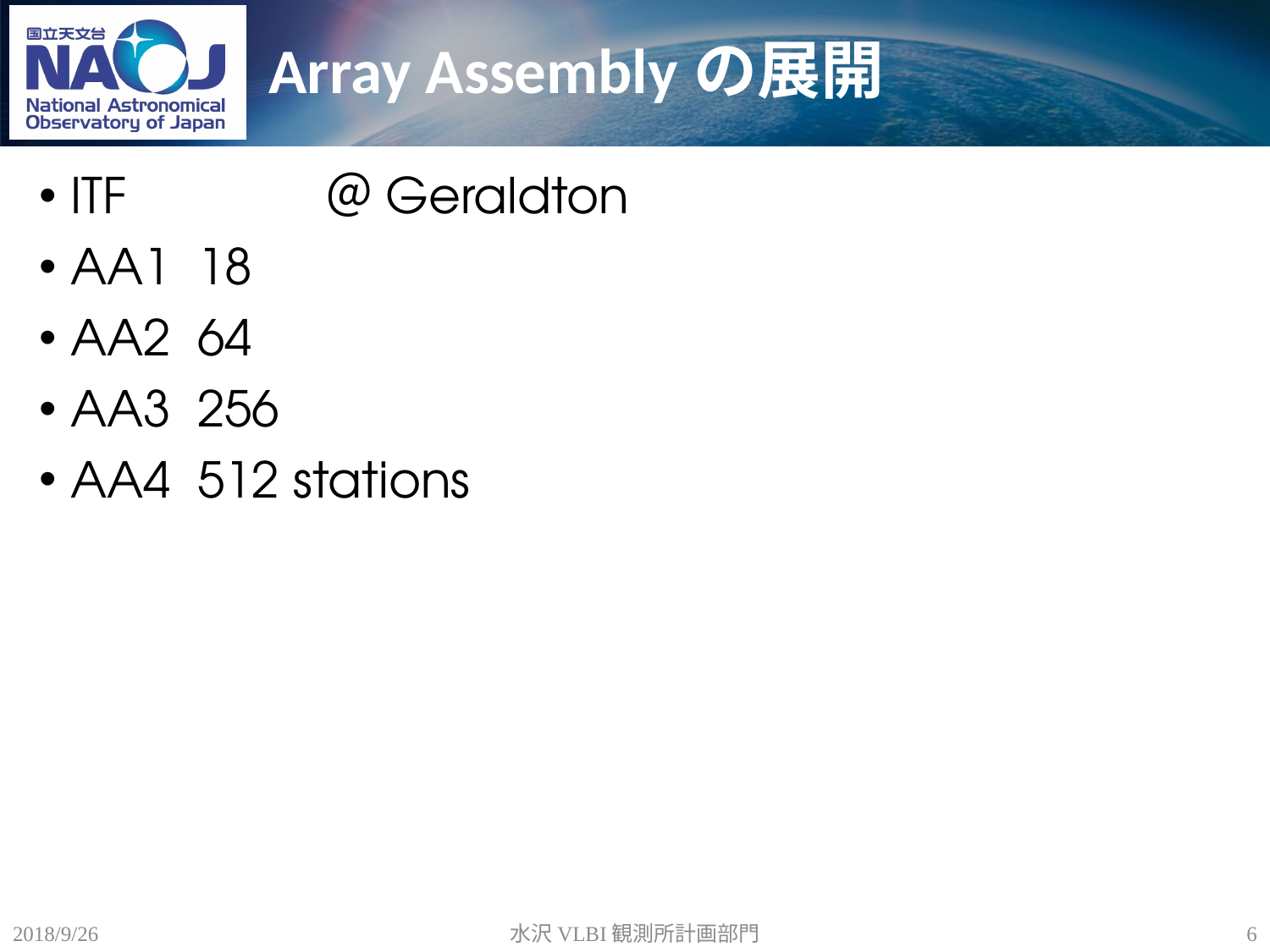

# Array Assemblyの展開
ITF 		＠Geraldton
AA1	18
AA2	64
AA3	256
AA4	512 stations

2018/9/26
水沢VLBI観測所計画部門
6